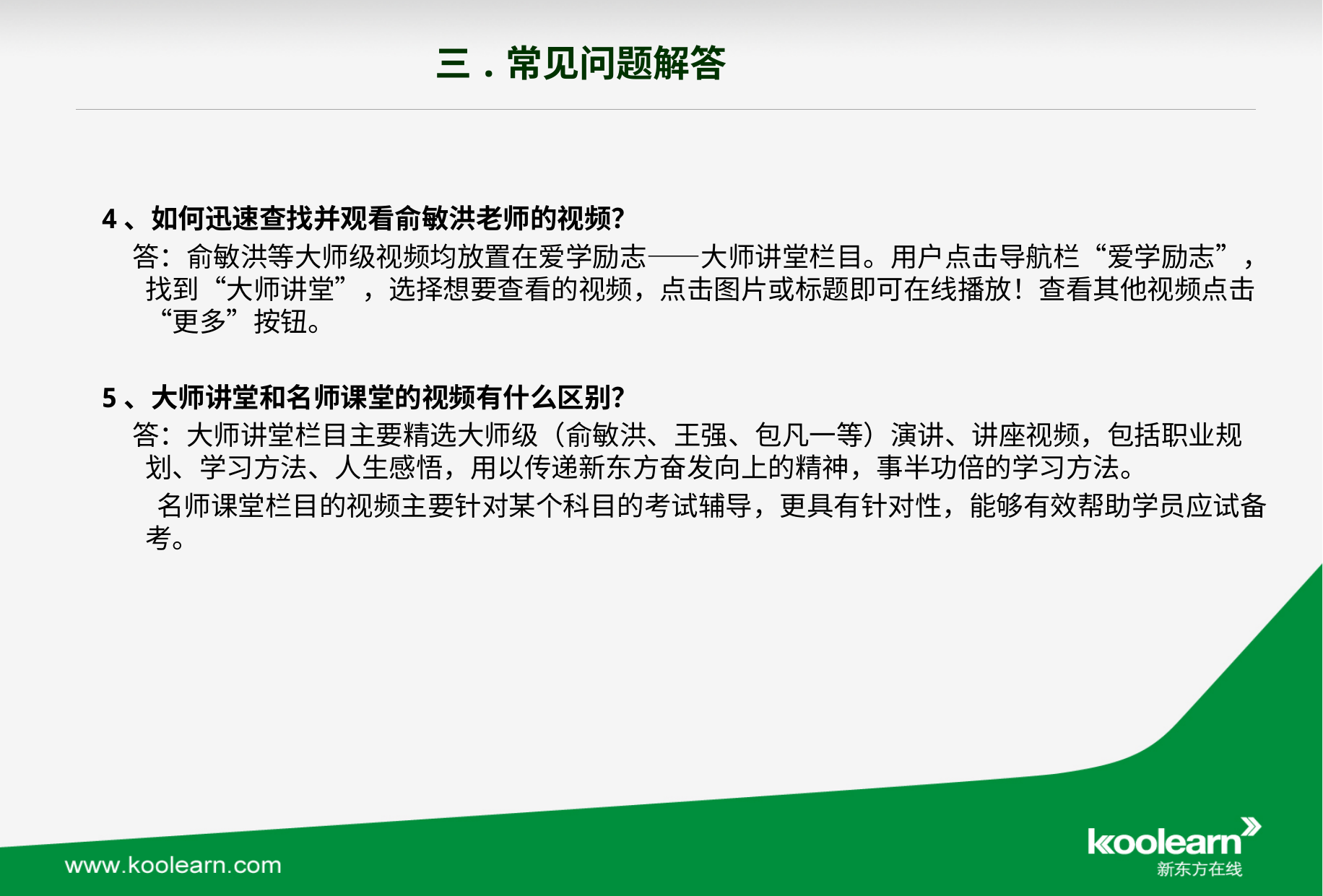

三.常见问题解答

4、如何迅速查找并观看俞敏洪老师的视频？
    答：俞敏洪等大师级视频均放置在爱学励志——大师讲堂栏目。用户点击导航栏“爱学励志”，找到“大师讲堂”，选择想要查看的视频，点击图片或标题即可在线播放！查看其他视频点击“更多”按钮。

5、大师讲堂和名师课堂的视频有什么区别？
    答：大师讲堂栏目主要精选大师级（俞敏洪、王强、包凡一等）演讲、讲座视频，包括职业规划、学习方法、人生感悟，用以传递新东方奋发向上的精神，事半功倍的学习方法。
        名师课堂栏目的视频主要针对某个科目的考试辅导，更具有针对性，能够有效帮助学员应试备考。